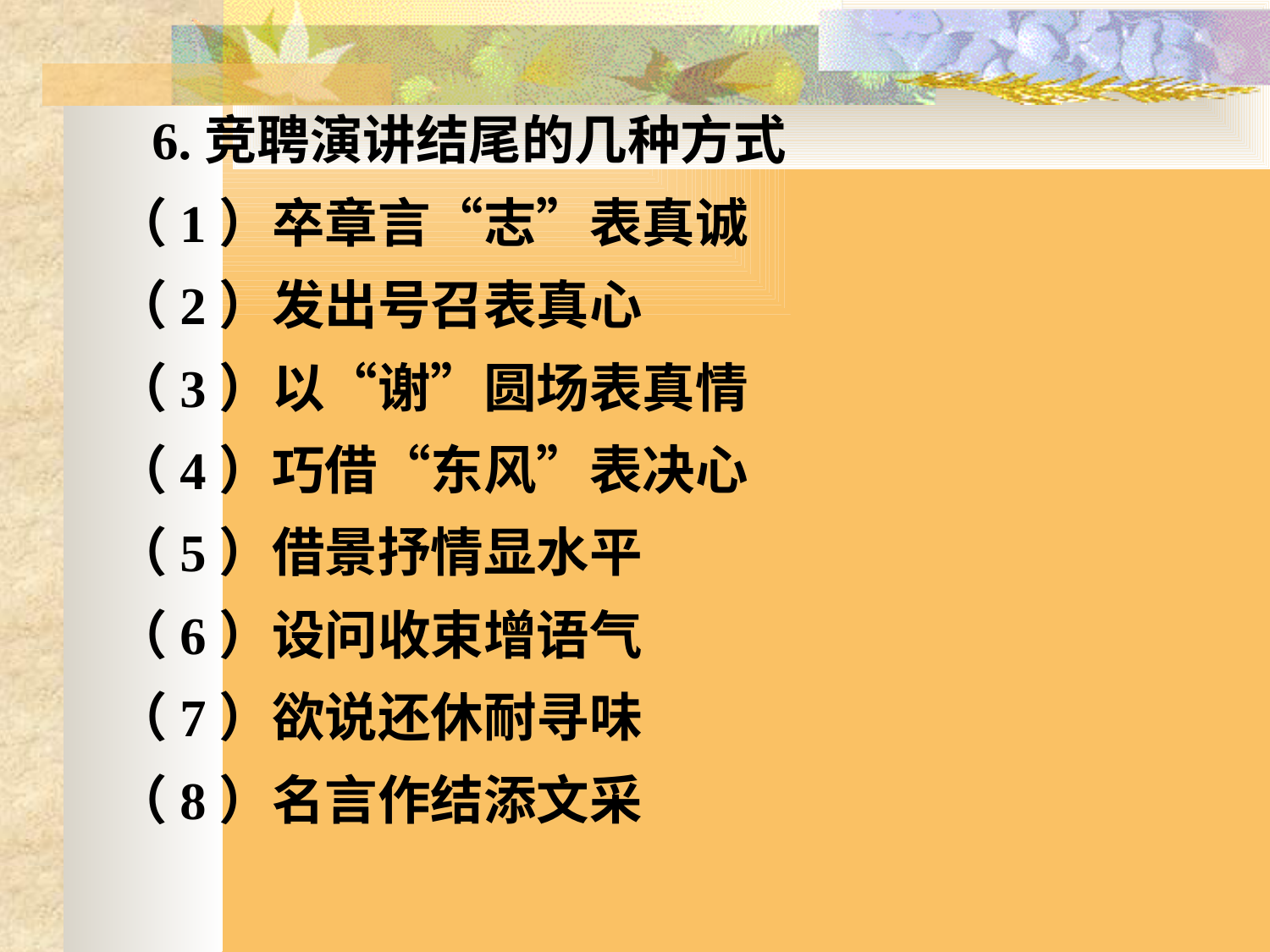

6.竞聘演讲结尾的几种方式
（1）卒章言“志”表真诚
（2）发出号召表真心
（3）以“谢”圆场表真情
（4）巧借“东风”表决心
（5）借景抒情显水平
（6）设问收束增语气
（7）欲说还休耐寻味
（8）名言作结添文采